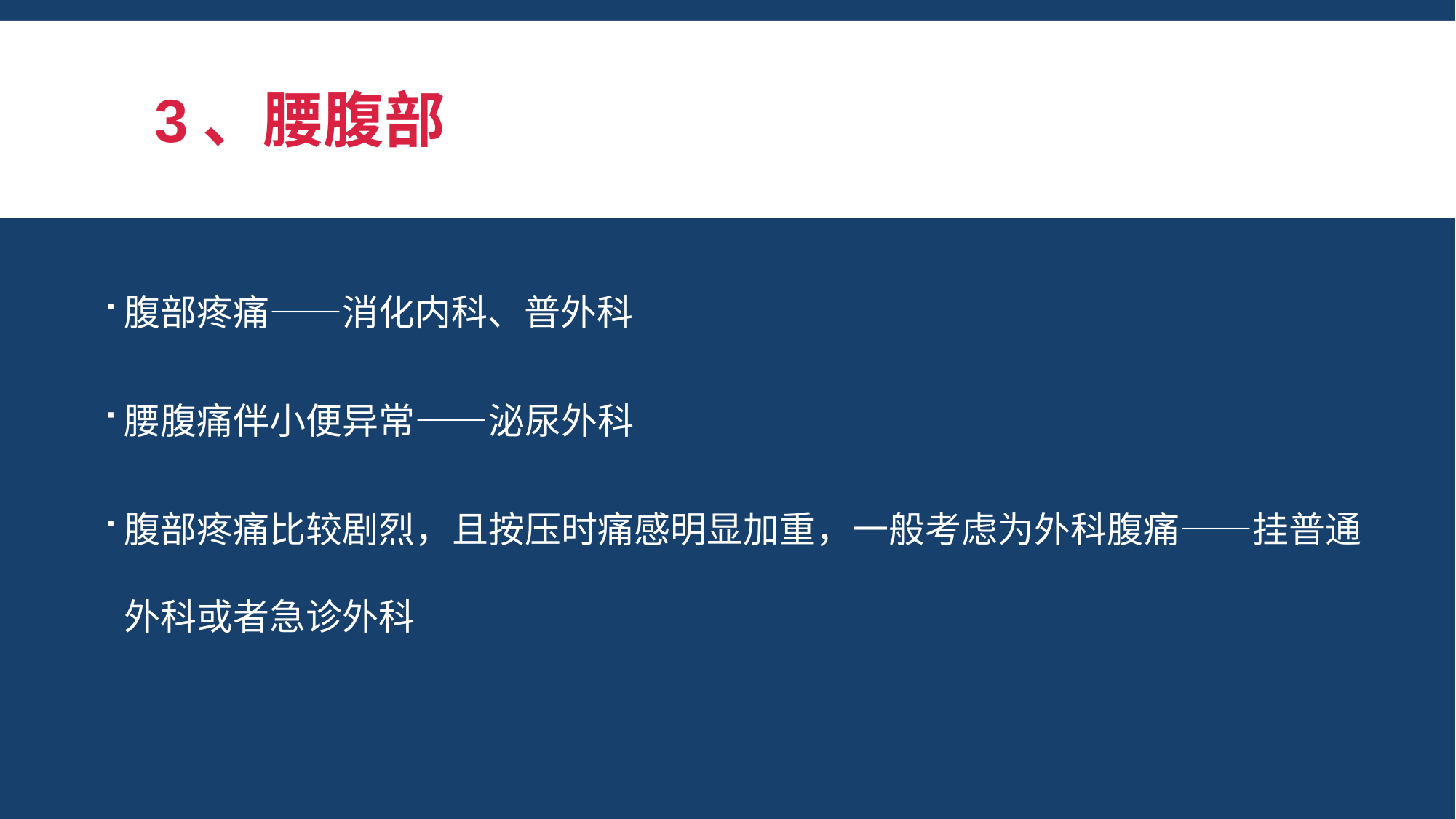

# 3、腰腹部
腹部疼痛——消化内科、普外科
腰腹痛伴小便异常——泌尿外科
腹部疼痛比较剧烈，且按压时痛感明显加重，一般考虑为外科腹痛——挂普通外科或者急诊外科